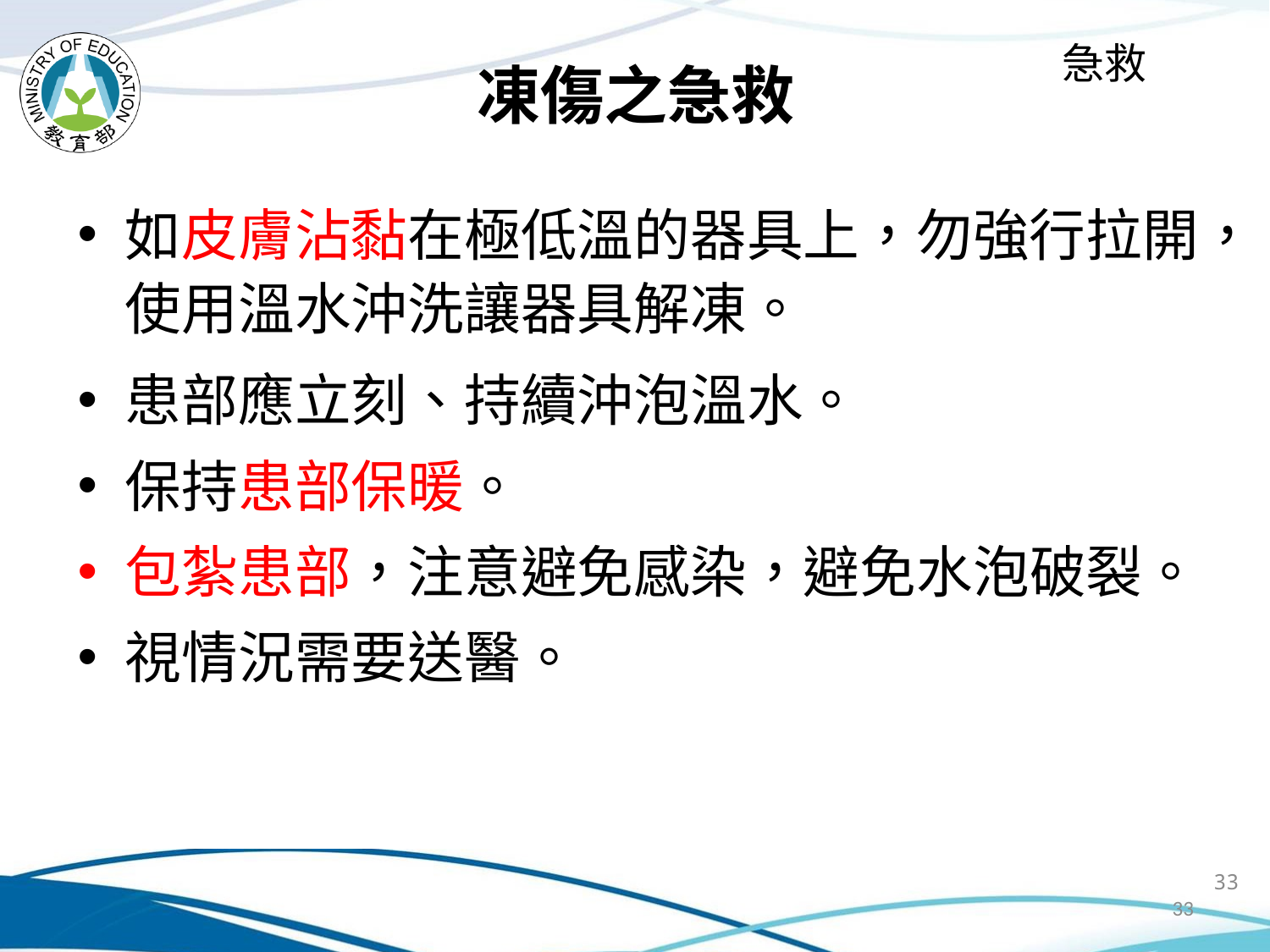

凍傷之急救
急救
如皮膚沾黏在極低溫的器具上，勿強行拉開，使用溫水沖洗讓器具解凍。
患部應立刻、持續沖泡溫水。
保持患部保暖。
包紮患部，注意避免感染，避免水泡破裂。
視情況需要送醫。
33
33